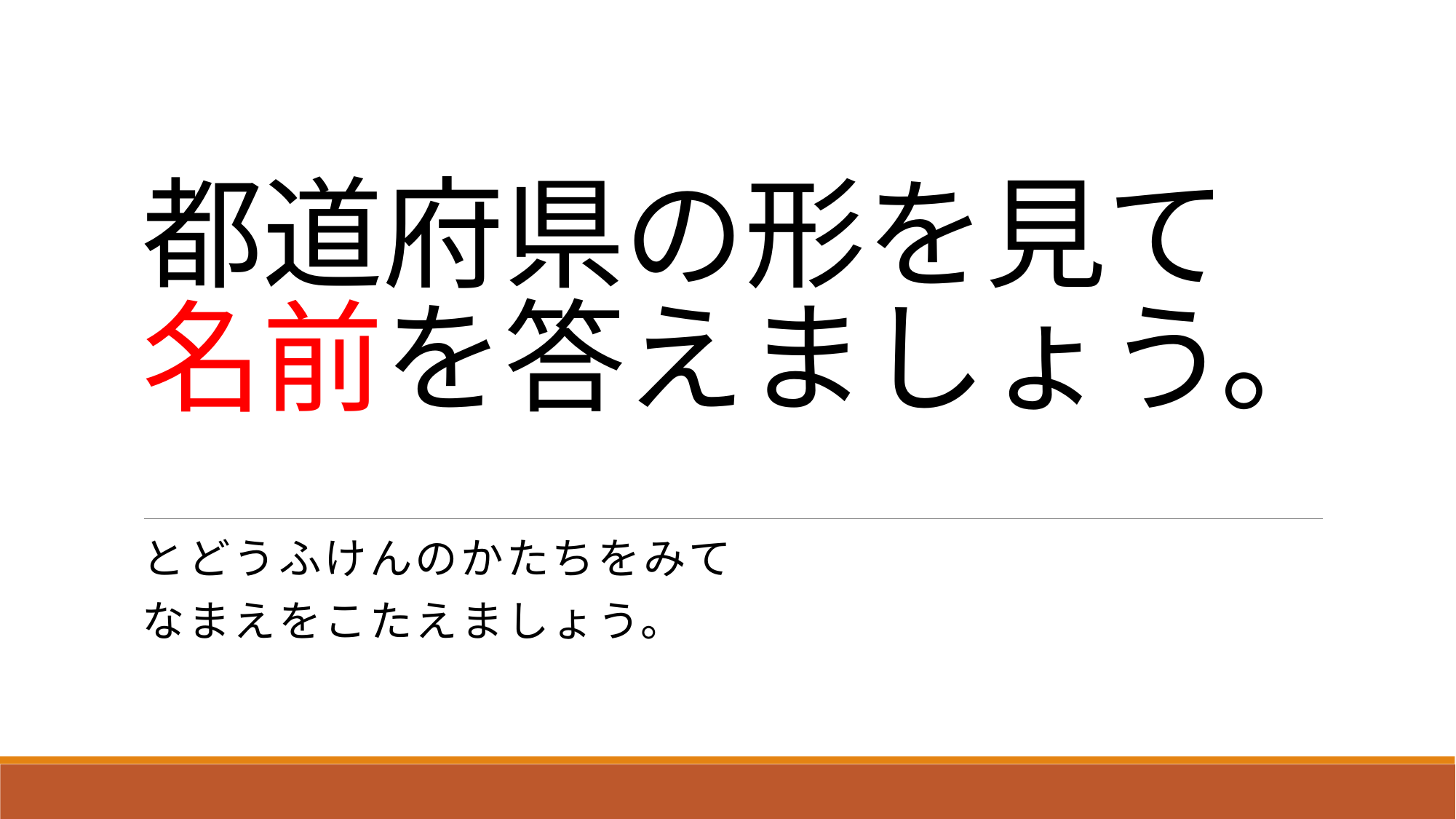

# 都道府県の形を見て 名前を答えましょう。
とどうふけんのかたちをみて
なまえをこたえましょう。